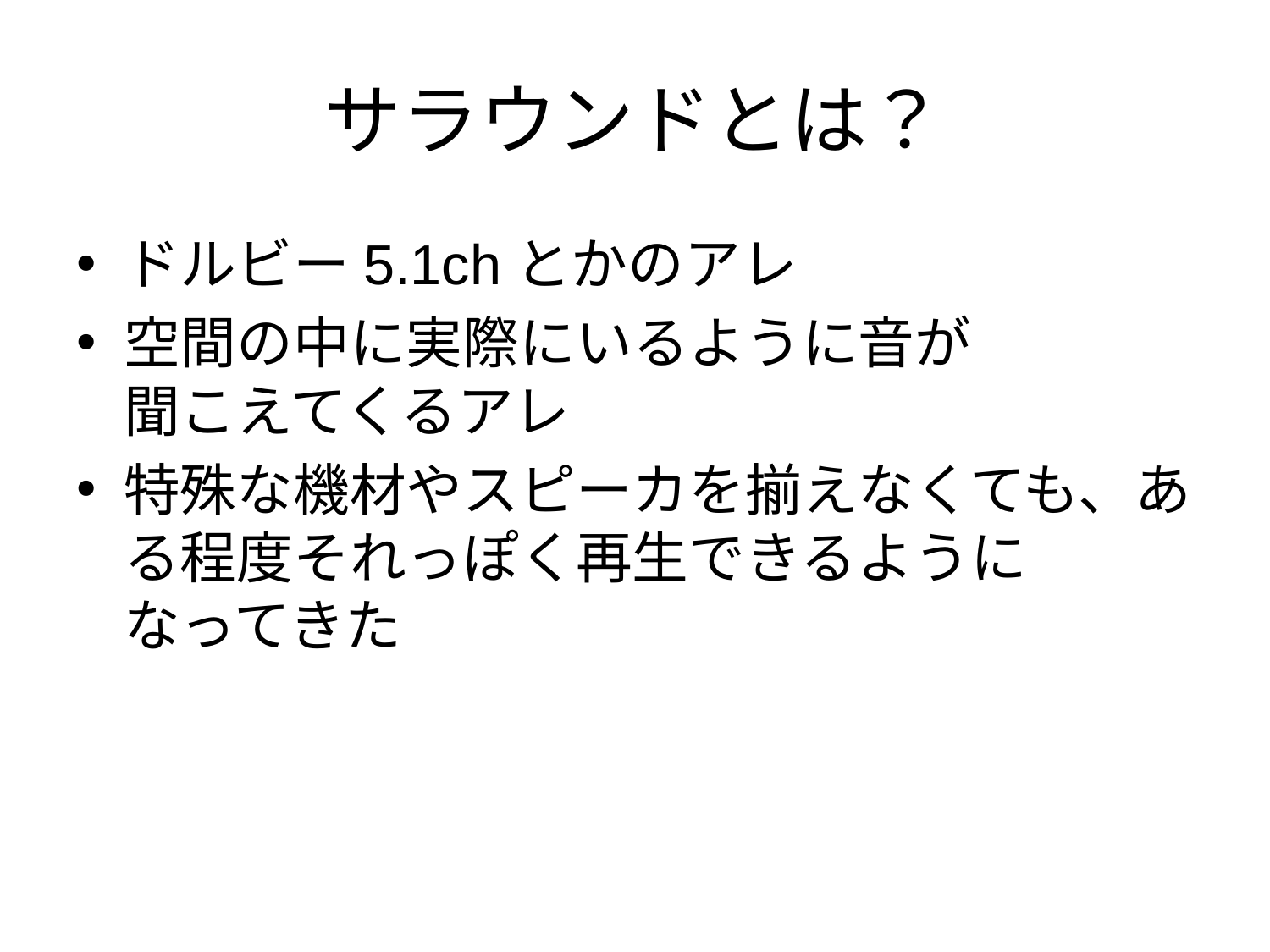

# サラウンドとは？
ドルビー5.1chとかのアレ
空間の中に実際にいるように音が
聞こえてくるアレ
特殊な機材やスピーカを揃えなくても、ある程度それっぽく再生できるように
なってきた